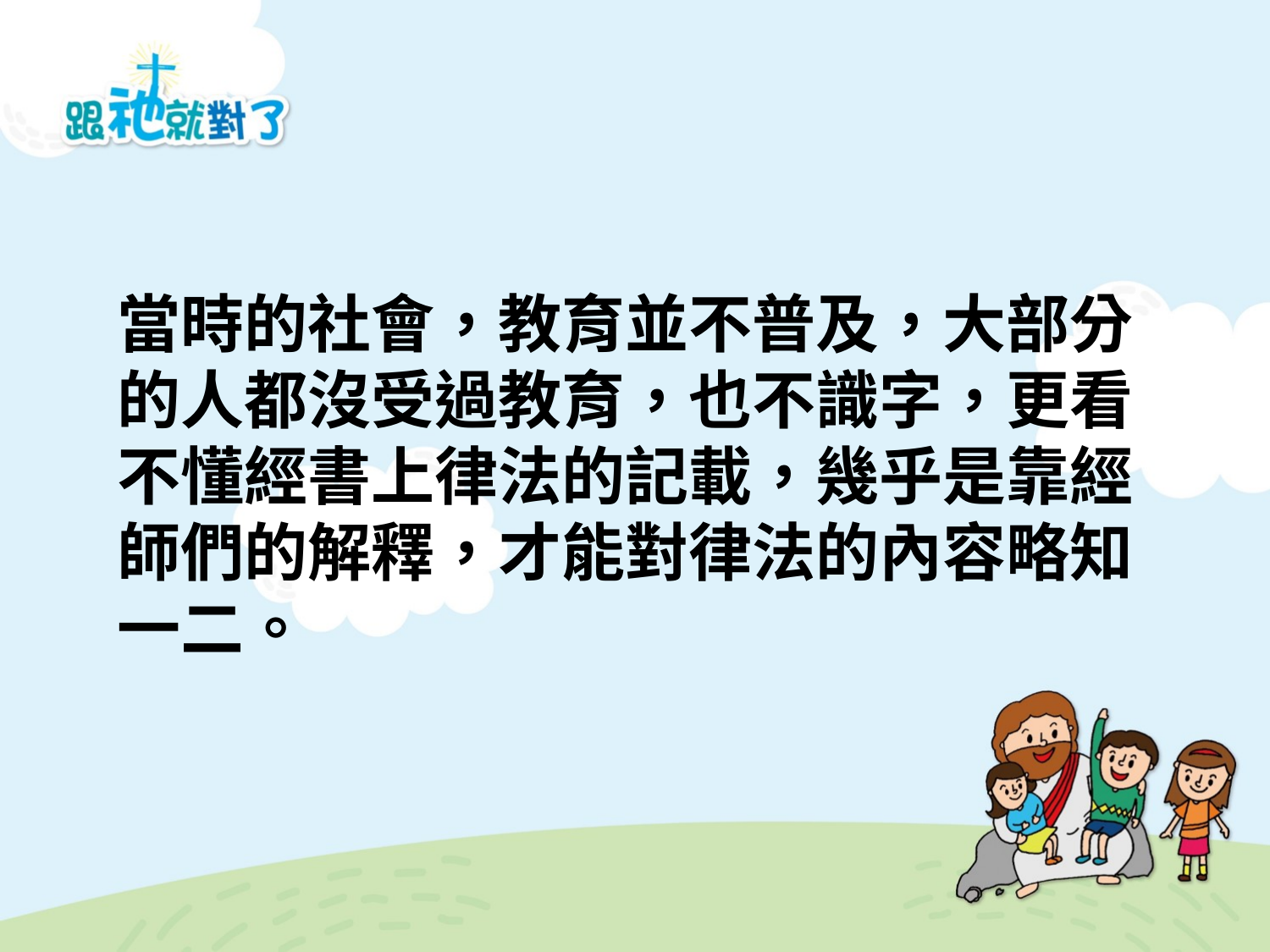

當時的社會，教育並不普及，大部分的人都沒受過教育，也不識字，更看不懂經書上律法的記載，幾乎是靠經師們的解釋，才能對律法的內容略知一二。